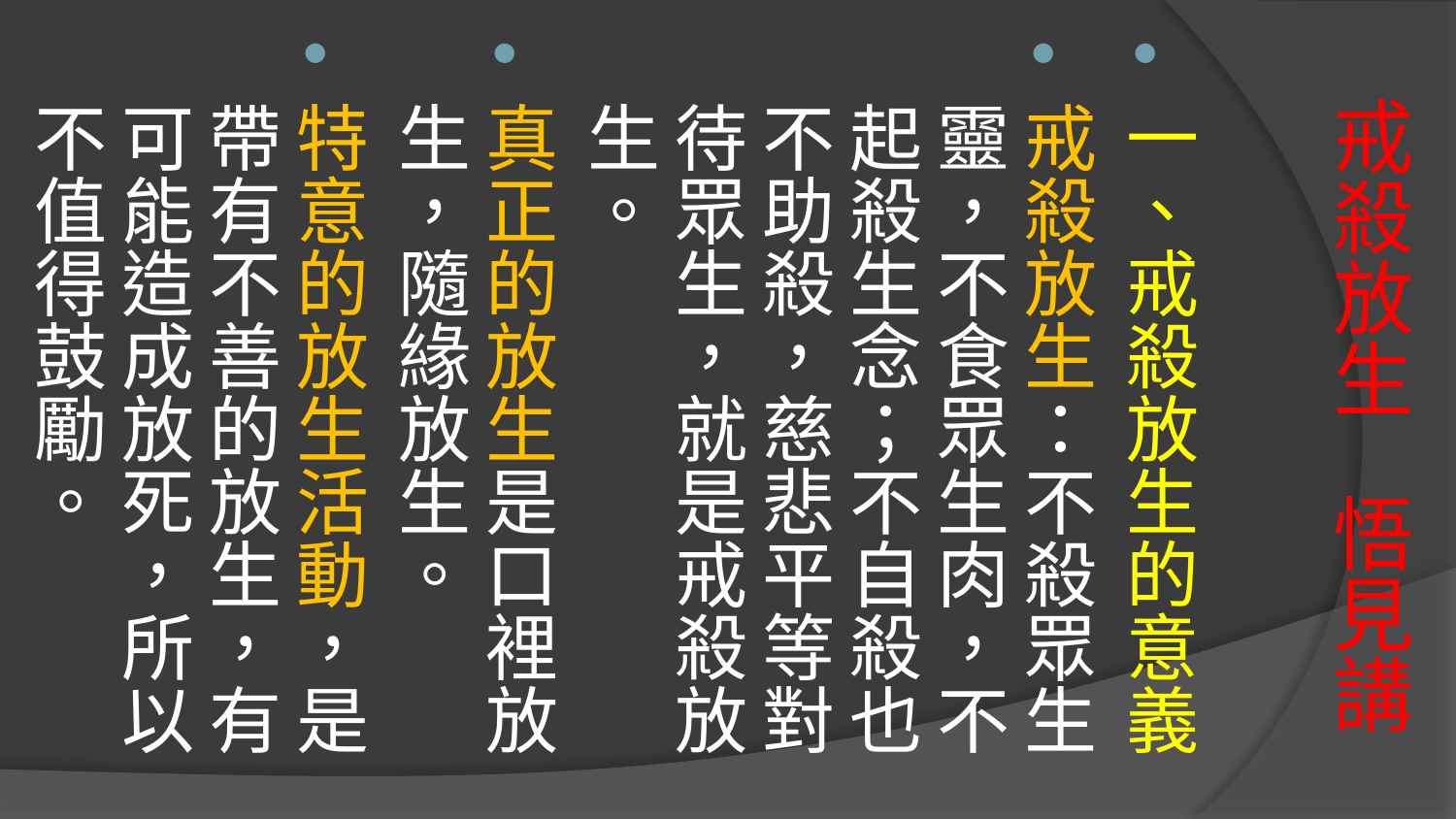

一、戒殺放生的意義
戒殺放生：不殺眾生靈，不食眾生肉，不起殺生念；不自殺也不助殺，慈悲平等對待眾生，就是戒殺放生。
真正的放生是口裡放生，隨緣放生。
特意的放生活動，是帶有不善的放生，有可能造成放死，所以不值得鼓勵。
# 戒殺放生    悟見講